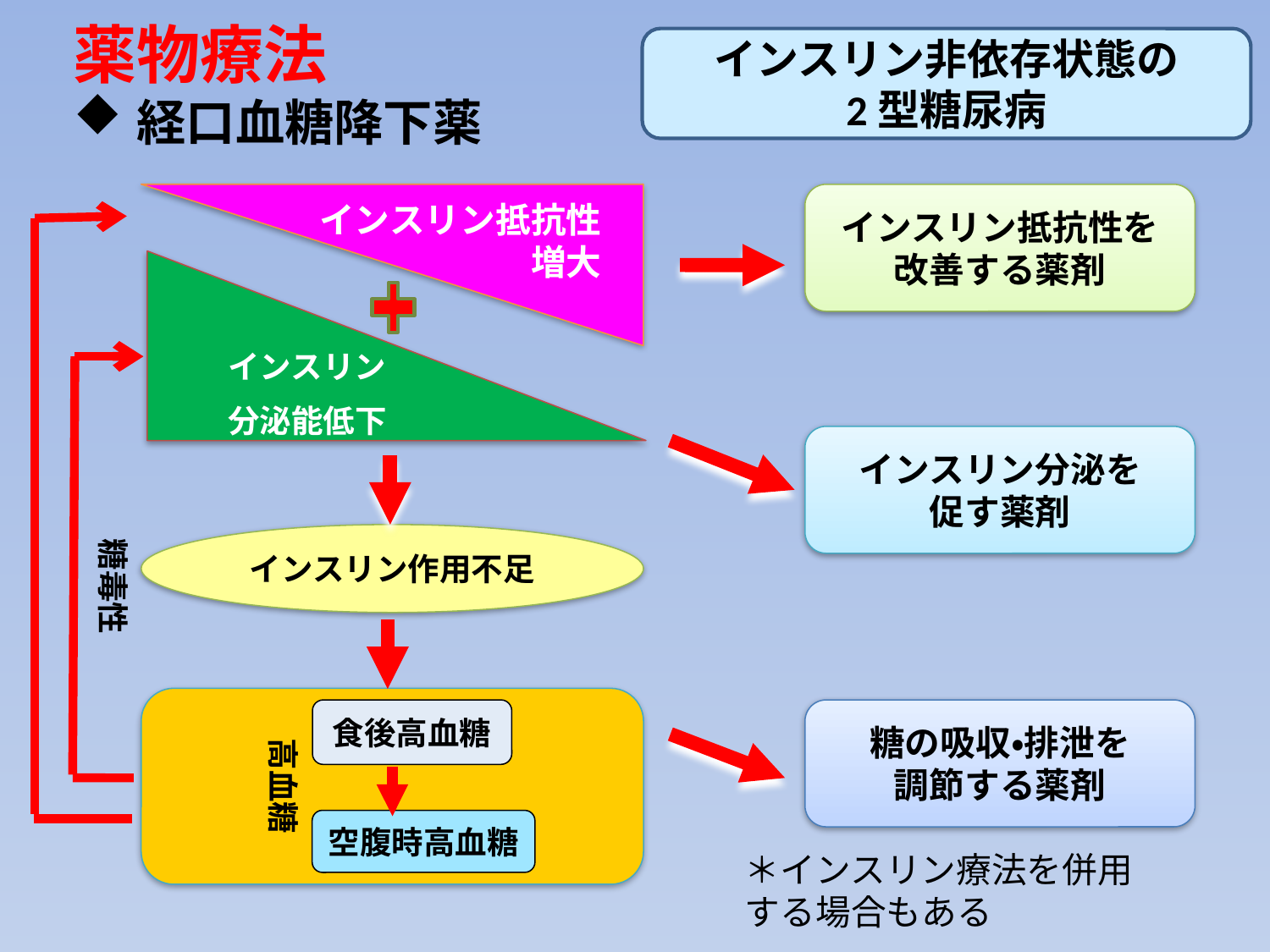

薬物療法
経口血糖降下薬
インスリン非依存状態の
2型糖尿病
インスリン抵抗性
増大
インスリン抵抗性を改善する薬剤
インスリン
分泌能低下

インスリン分泌を
促す薬剤

糖毒性
インスリン作用不足

高血糖
食後高血糖
糖の吸収・排泄を
調節する薬剤

空腹時高血糖

＊インスリン療法を併用する場合もある